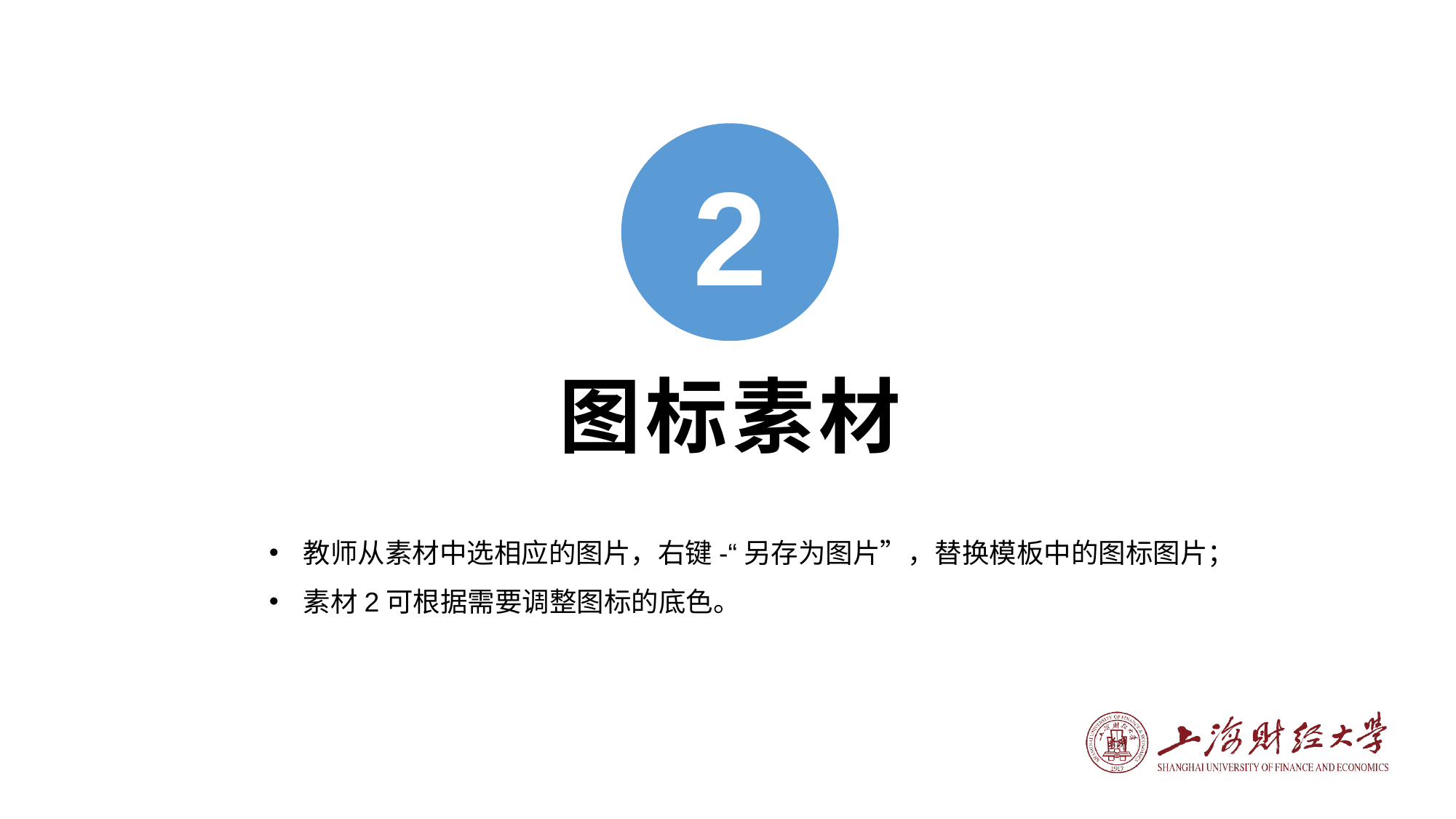

2
# 图标素材
教师从素材中选相应的图片，右键-“另存为图片”，替换模板中的图标图片；
素材2可根据需要调整图标的底色。